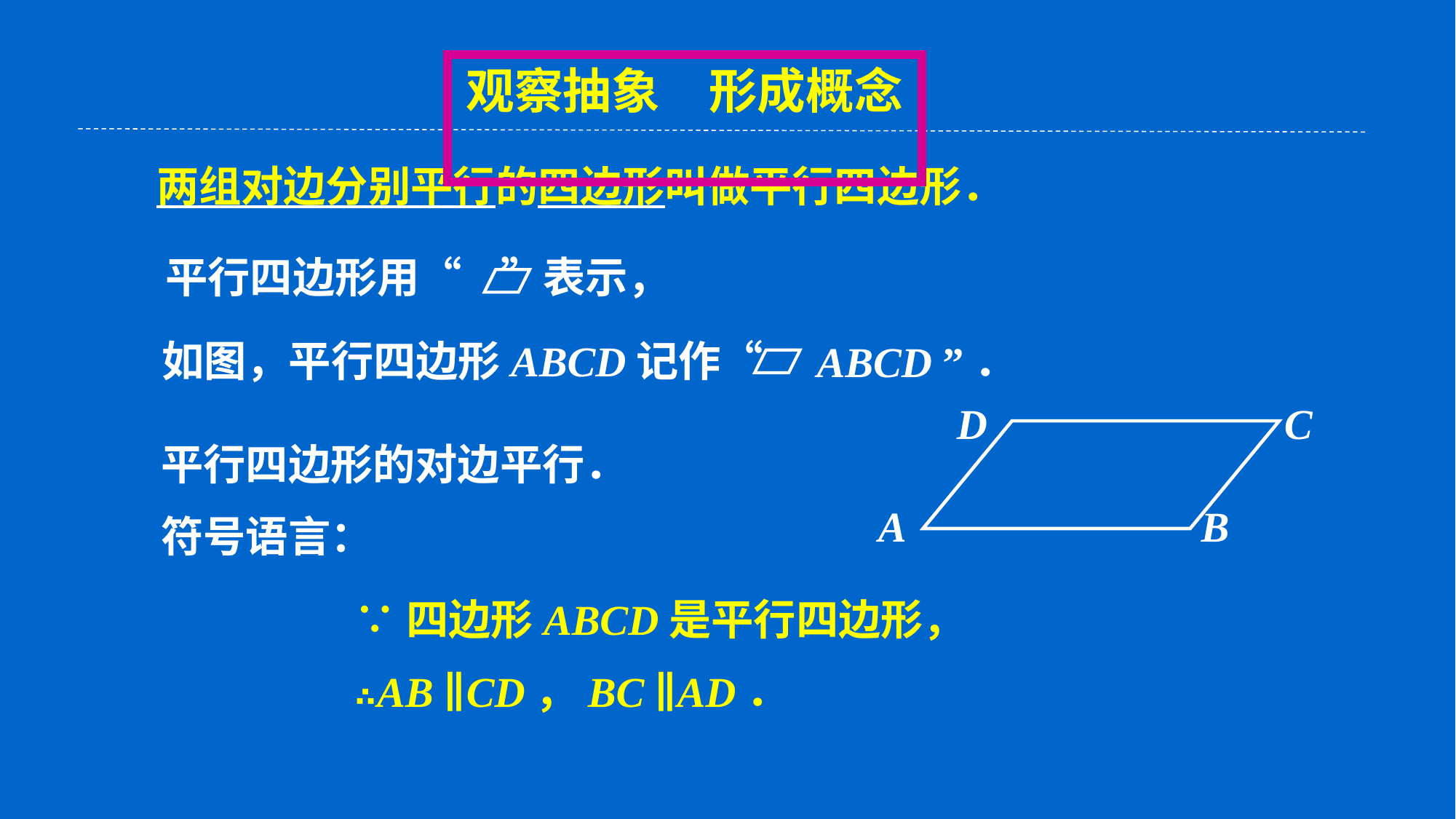

观察抽象　形成概念
　 两组对边分别平行的四边形叫做平行四边形．
平行四边形用“    ”表示，

如图，平行四边形ABCD记作“
ABCD ”．

D
C

A
B

平行四边形的对边平行．
符号语言：
∵四边形ABCD是平行四边形，
∴AB ∥CD，BC ∥AD．